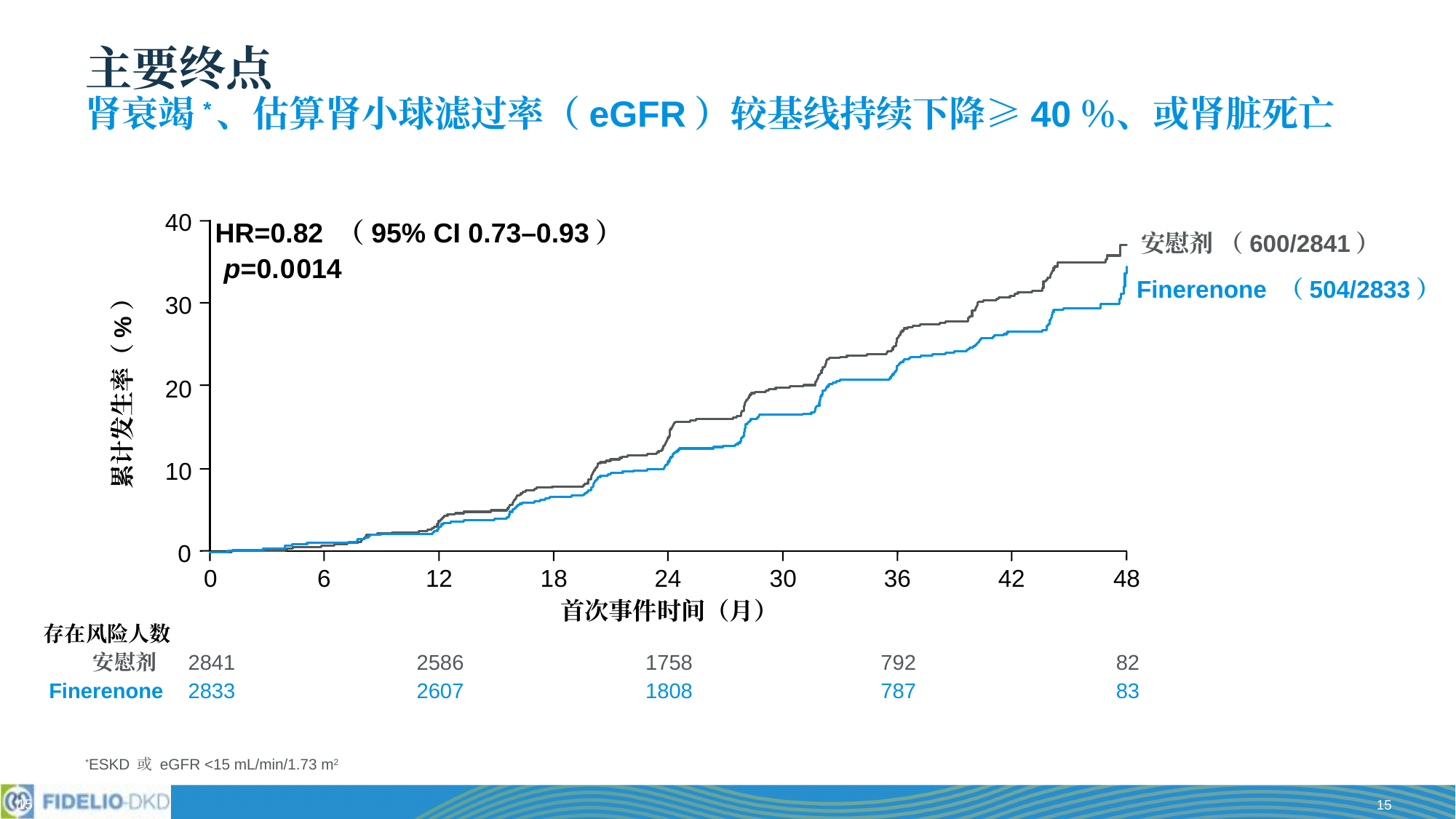

# 主要终点 肾衰竭*、估算肾小球滤过率（eGFR）较基线持续下降≥40％、或肾脏死亡

40

30

20
累计发生率（%）

10

0

0
6
12
18
24
30
36
42
48
首次事件时间（月）
HR=0.82 （95% CI 0.73–0.93）
安慰剂 （600/2841）

0
0
1
4
p=0.

Finerenone （504/2833）
存在风险人数
安慰剂
2841
2586
1758
792
82
Finerenone
2833
2607
1808
787
83
*ESKD 或 eGFR <15 mL/min/1.73 m2
15